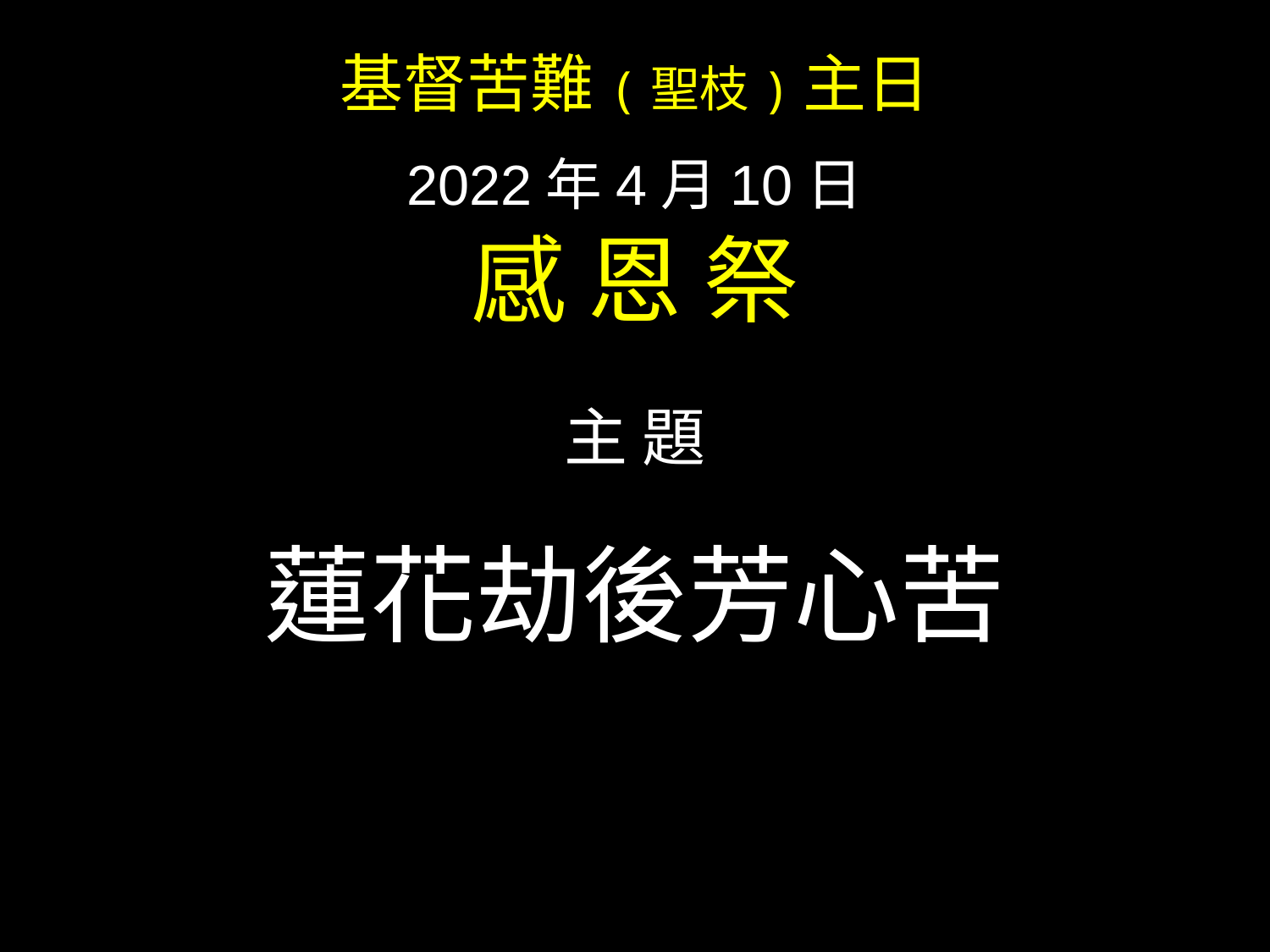

基督苦難(聖枝)主日
2022年4月10日
感 恩 祭
主 題
蓮花劫後芳心苦